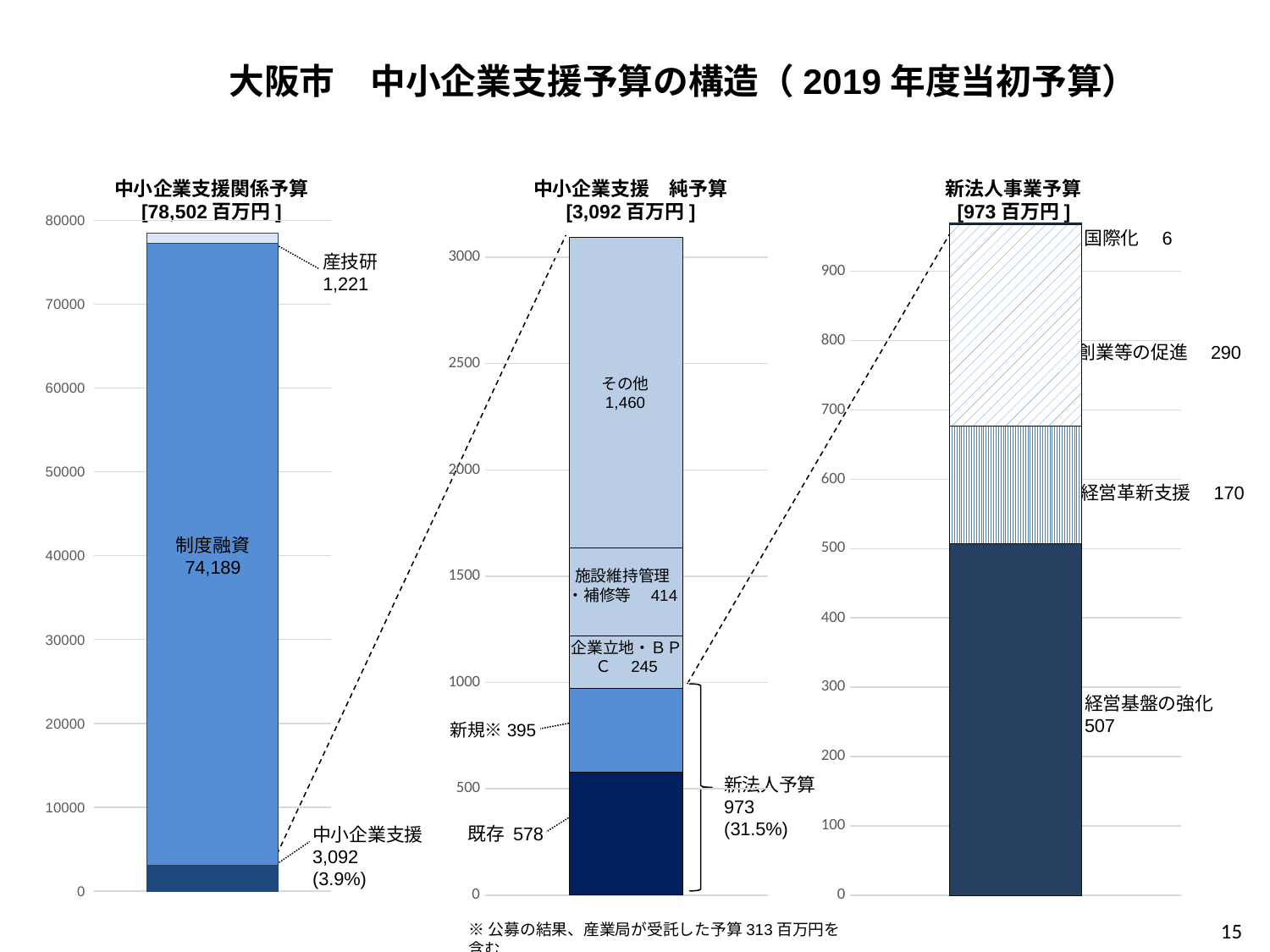

大阪市　中小企業支援予算の構造（2019年度当初予算）

### Chart

| Category | 既存 | 新規 | 企業立地・BPC | 施設維持管理・補修等 | その他 |
|---|---|---|---|---|---|
| 中小企業支援 純予算 | 578.0 | 395.0 | 245.0 | 414.0 | 1460.0 |
中小企業支援関係予算
[78,502百万円]
中小企業支援　純予算
[3,092百万円]
新法人事業予算
[973百万円]

### Chart

| Category | 中小企業支援 | 制度融資 | 産技研 |
|---|---|---|---|
| 中小企業支援関係予算
 | 3092.0 | 74189.0 | 1221.0 |

### Chart

| Category | 経営基盤の強化 | 経営革新支援 | 創業等の促進 | 国際化 |
|---|---|---|---|---|
| 新法人事業予算 | 507.0 | 170.0 | 290.0 | 6.0 |
国際化　6
産技研
1,221
創業等の促進　290
その他
1,460
経営革新支援　170
制度融資
74,189
施設維持管理
・補修等　414
企業立地・ＢＰＣ　245

経営基盤の強化
507
新規※395
新法人予算
973
(31.5%)
既存 578
中小企業支援
3,092
(3.9%)
15
※公募の結果、産業局が受託した予算313百万円を含む